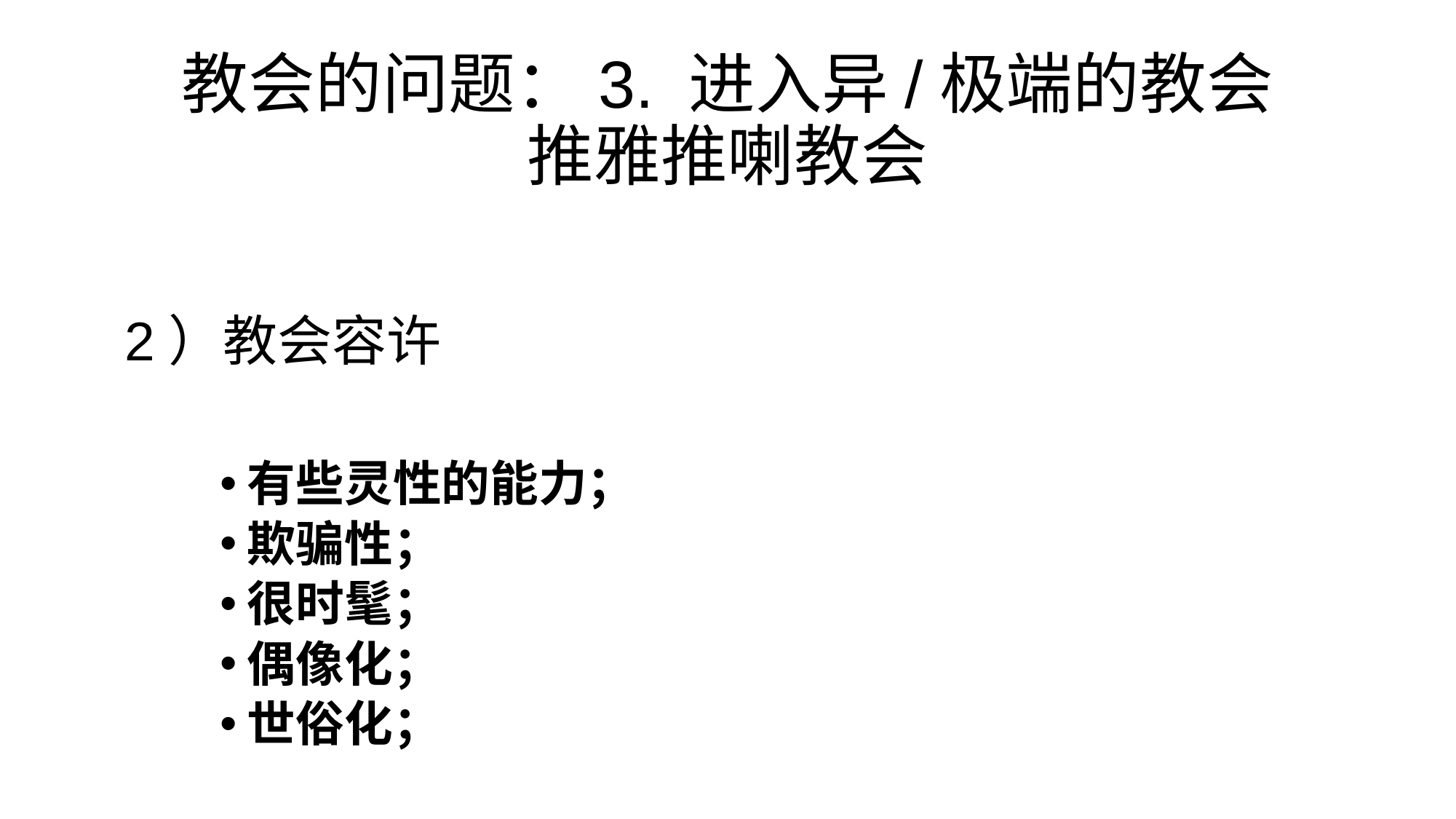

# 教会的问题：3. 进入异/极端的教会 推雅推喇教会
2）教会容许

有些灵性的能力；
欺骗性；
很时髦；
偶像化；
世俗化；